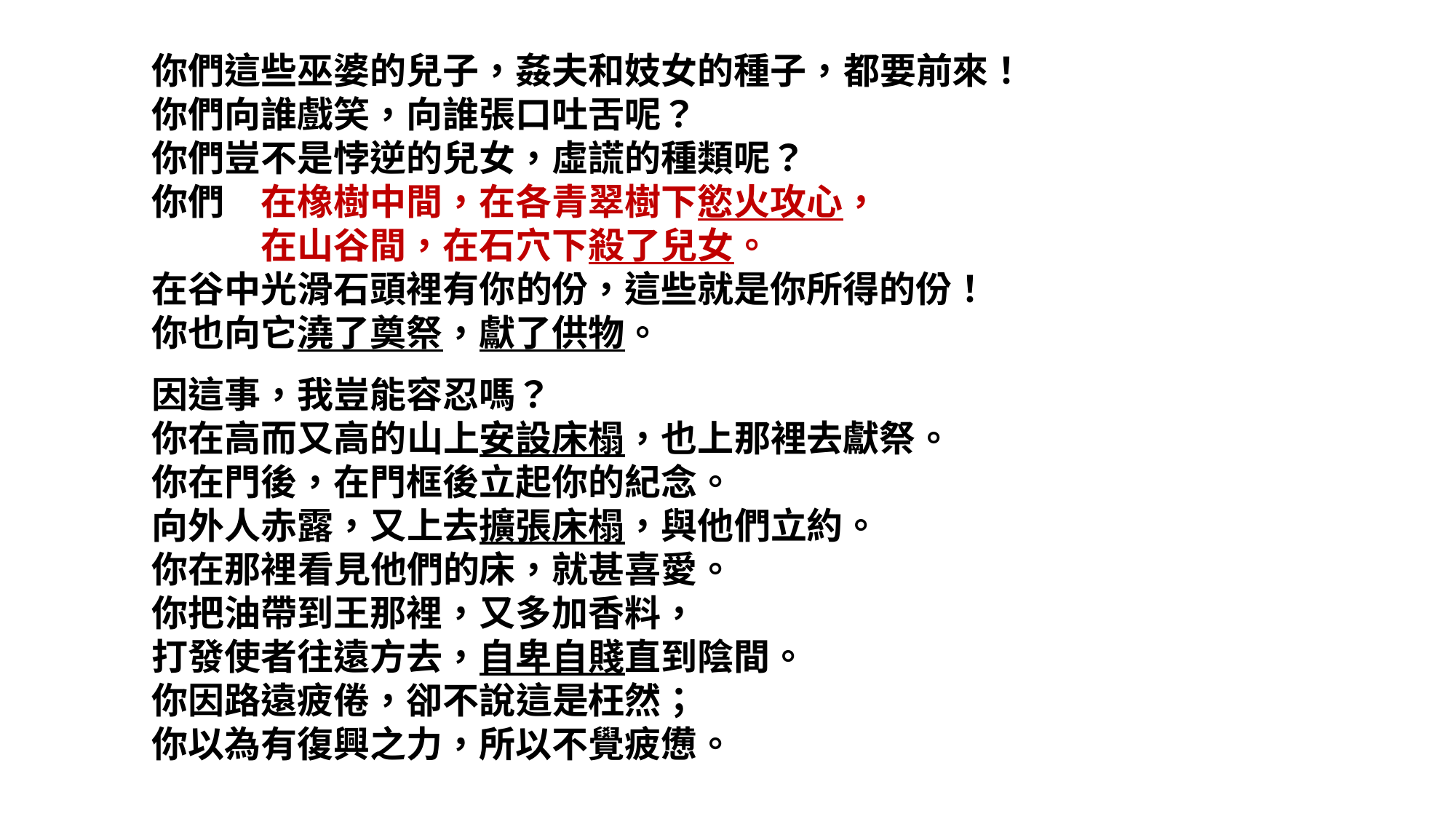

你們這些巫婆的兒子，姦夫和妓女的種子，都要前來！
你們向誰戲笑，向誰張口吐舌呢？
你們豈不是悖逆的兒女，虛謊的種類呢？
你們	在橡樹中間，在各青翠樹下慾火攻心，
	在山谷間，在石穴下殺了兒女。
在谷中光滑石頭裡有你的份，這些就是你所得的份！
你也向它澆了奠祭，獻了供物。

因這事，我豈能容忍嗎？
你在高而又高的山上安設床榻，也上那裡去獻祭。
你在門後，在門框後立起你的紀念。
向外人赤露，又上去擴張床榻，與他們立約。
你在那裡看見他們的床，就甚喜愛。
你把油帶到王那裡，又多加香料，
打發使者往遠方去，自卑自賤直到陰間。
你因路遠疲倦，卻不說這是枉然；
你以為有復興之力，所以不覺疲憊。